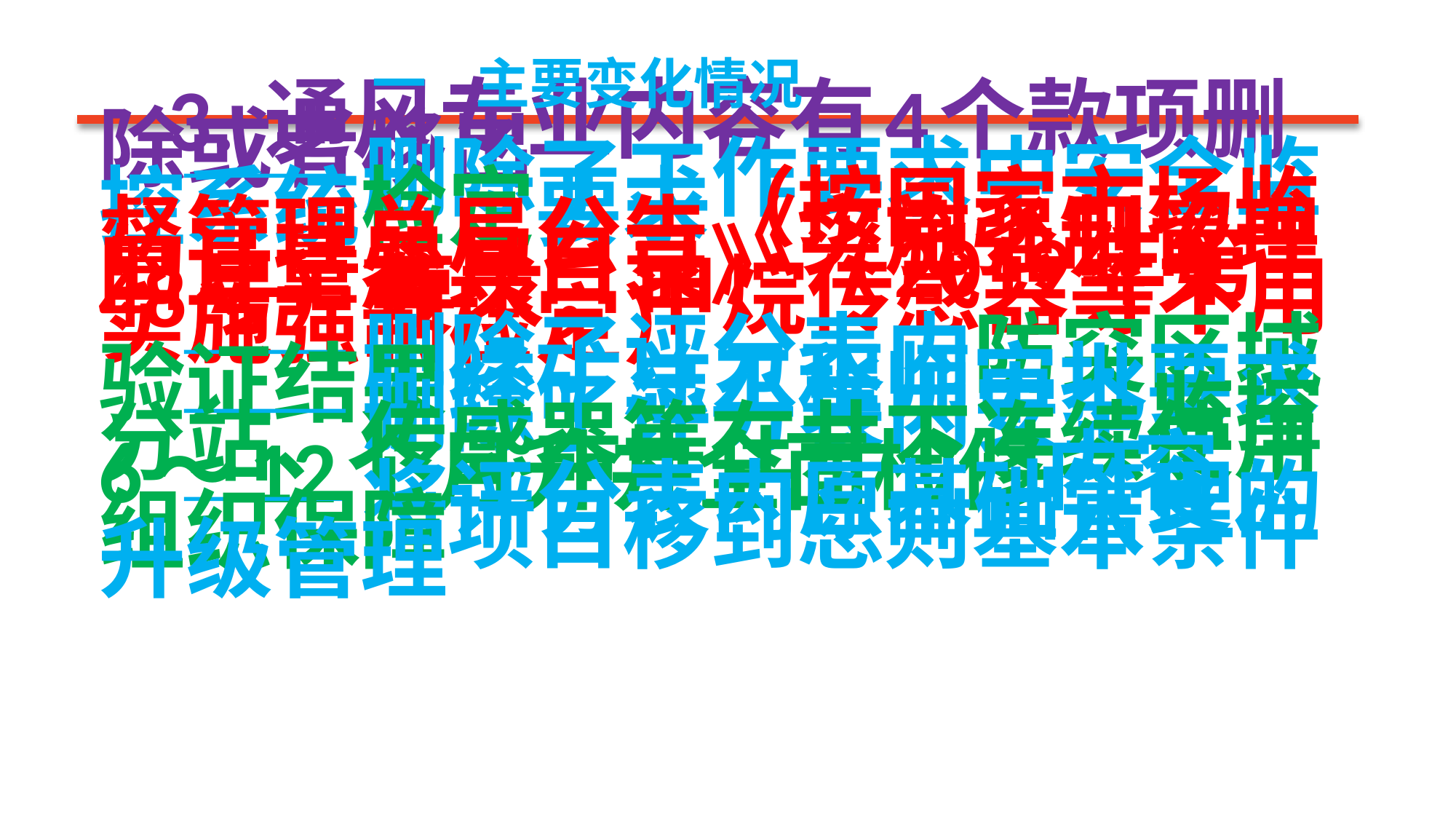

一    主要变化情况
    3. 通风专业内容有4个款项删除或者移出
    ——删除了工作要求中安全监控系统检定要求（按国家市场监督管理总局公告《实施强制管理的计量器具目录》（2019年第48号）要求，甲烷传感器等不用实施强制检定）
    ——删除了评分表内防突区域验证结果经矿总工程师审批要求
    ——删除了评分表内安全监控分站、传感器等在井下连续使用6～12个月升井全面检修内容
    ——将评分表内原基础管理的组织保障项目移到总则基本条件升级管理